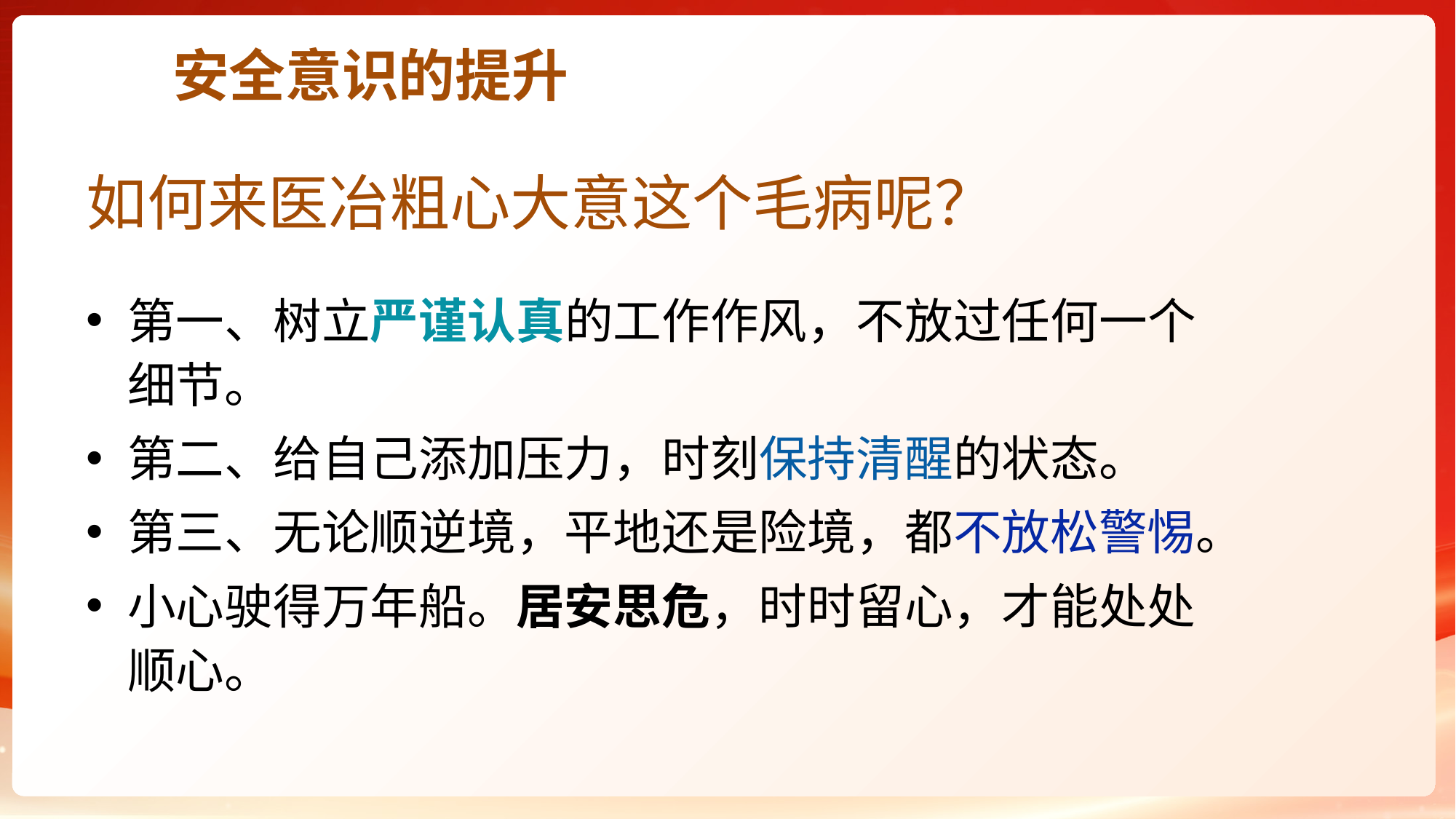

安全意识的提升
如何来医冶粗心大意这个毛病呢？
第一、树立严谨认真的工作作风，不放过任何一个细节。
第二、给自己添加压力，时刻保持清醒的状态。
第三、无论顺逆境，平地还是险境，都不放松警惕。
小心驶得万年船。居安思危，时时留心，才能处处顺心。